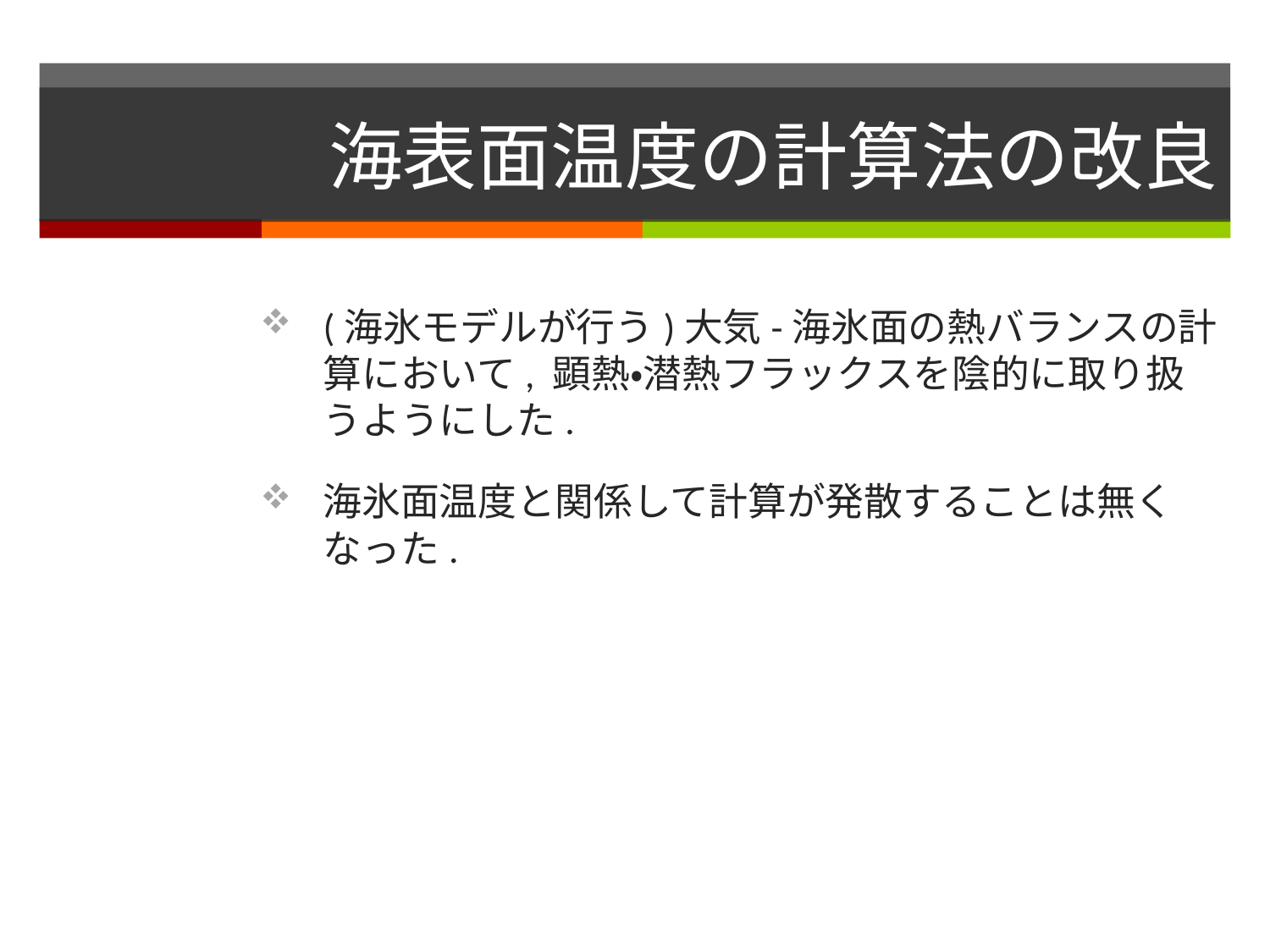

# 海表面温度の計算法の改良
(海氷モデルが行う)大気-海氷面の熱バランスの計算において, 顕熱・潜熱フラックスを陰的に取り扱うようにした.
海氷面温度と関係して計算が発散することは無くなった.